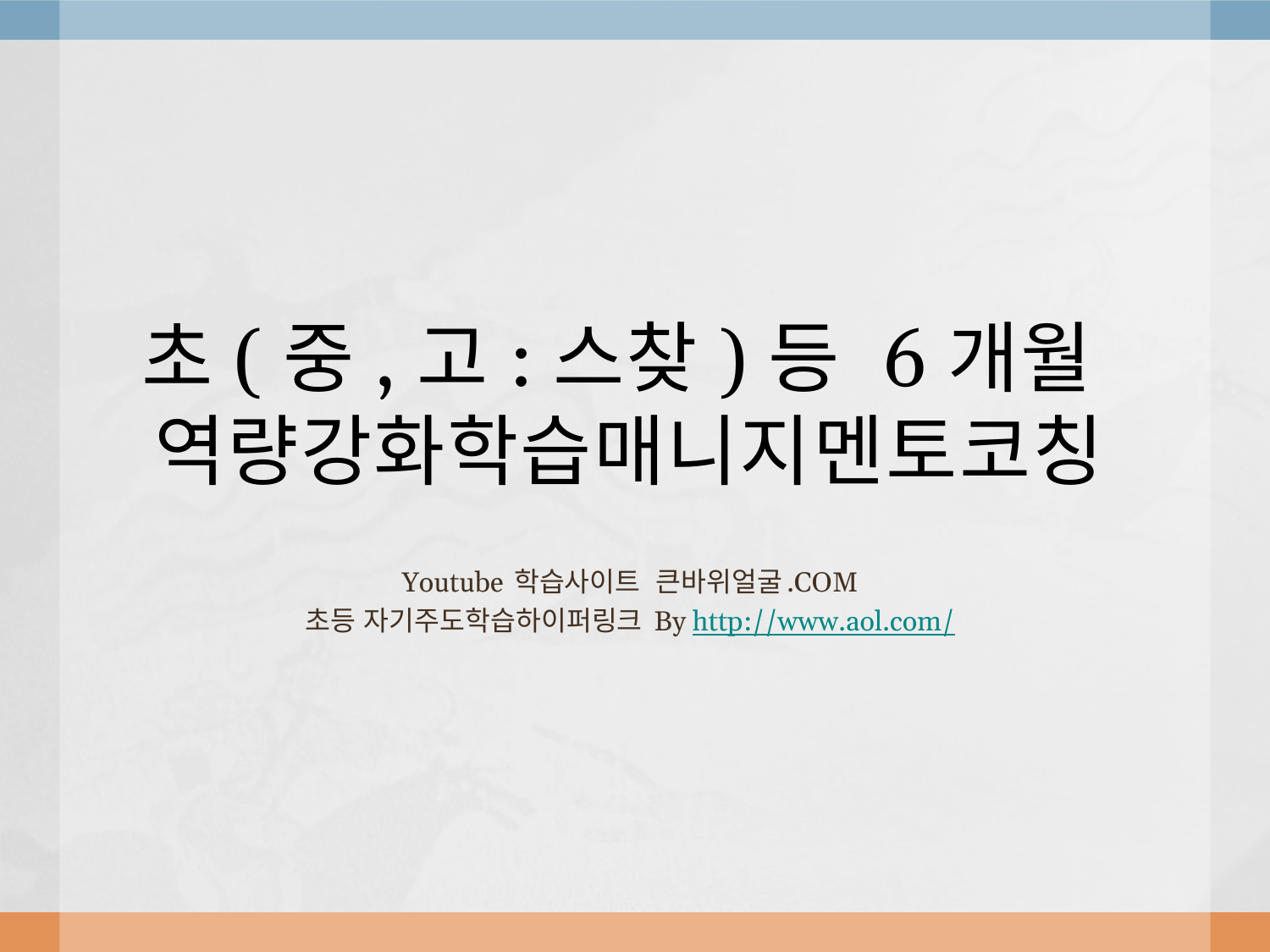

# 초(중,고:스찾)등 6개월 역량강화학습매니지멘토코칭

Youtube 학습사이트  큰바위얼굴.COM
초등 자기주도학습하이퍼링크 By http://www.aol.com/